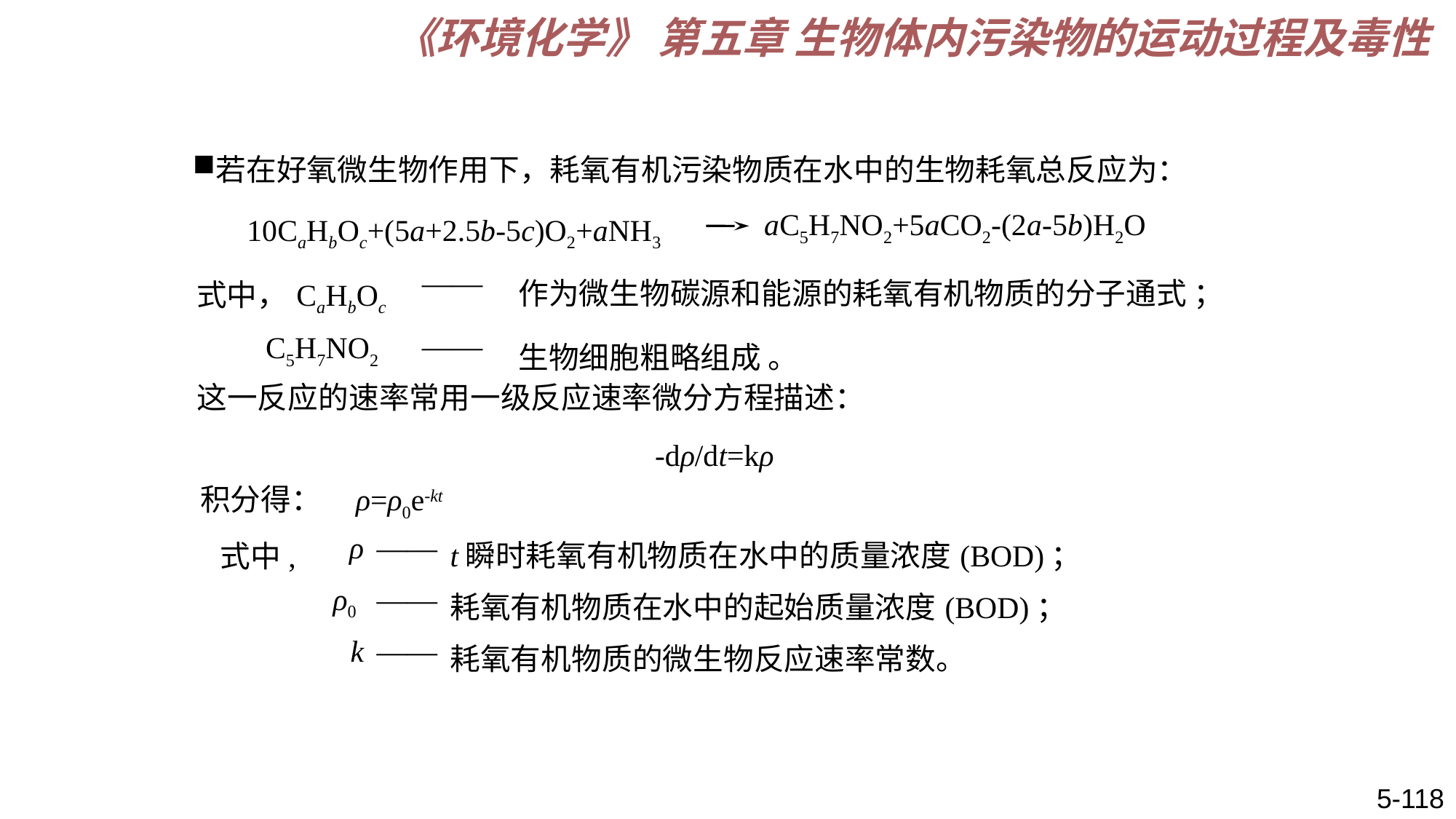

《环境化学》 第五章 生物体内污染物的运动过程及毒性
若在好氧微生物作用下，耗氧有机污染物质在水中的生物耗氧总反应为：
10CaHbOc+(5a+2.5b-5c)O2+aNH3
aC5H7NO2+5aCO2-(2a-5b)H2O

| 式中，CaHbOc | —— | 作为微生物碳源和能源的耗氧有机物质的分子通式 ； |
| --- | --- | --- |
| C5H7NO2 | —— | 生物细胞粗略组成 。 |
这一反应的速率常用一级反应速率微分方程描述：
-dρ/dt=kρ
    积分得：    ρ=ρ0e-kt
       式中,
| ρ | —— | t瞬时耗氧有机物质在水中的质量浓度(BOD)； |
| --- | --- | --- |
| ρ0 | —— | 耗氧有机物质在水中的起始质量浓度(BOD)； |
| k | —— | 耗氧有机物质的微生物反应速率常数。 |
5-118